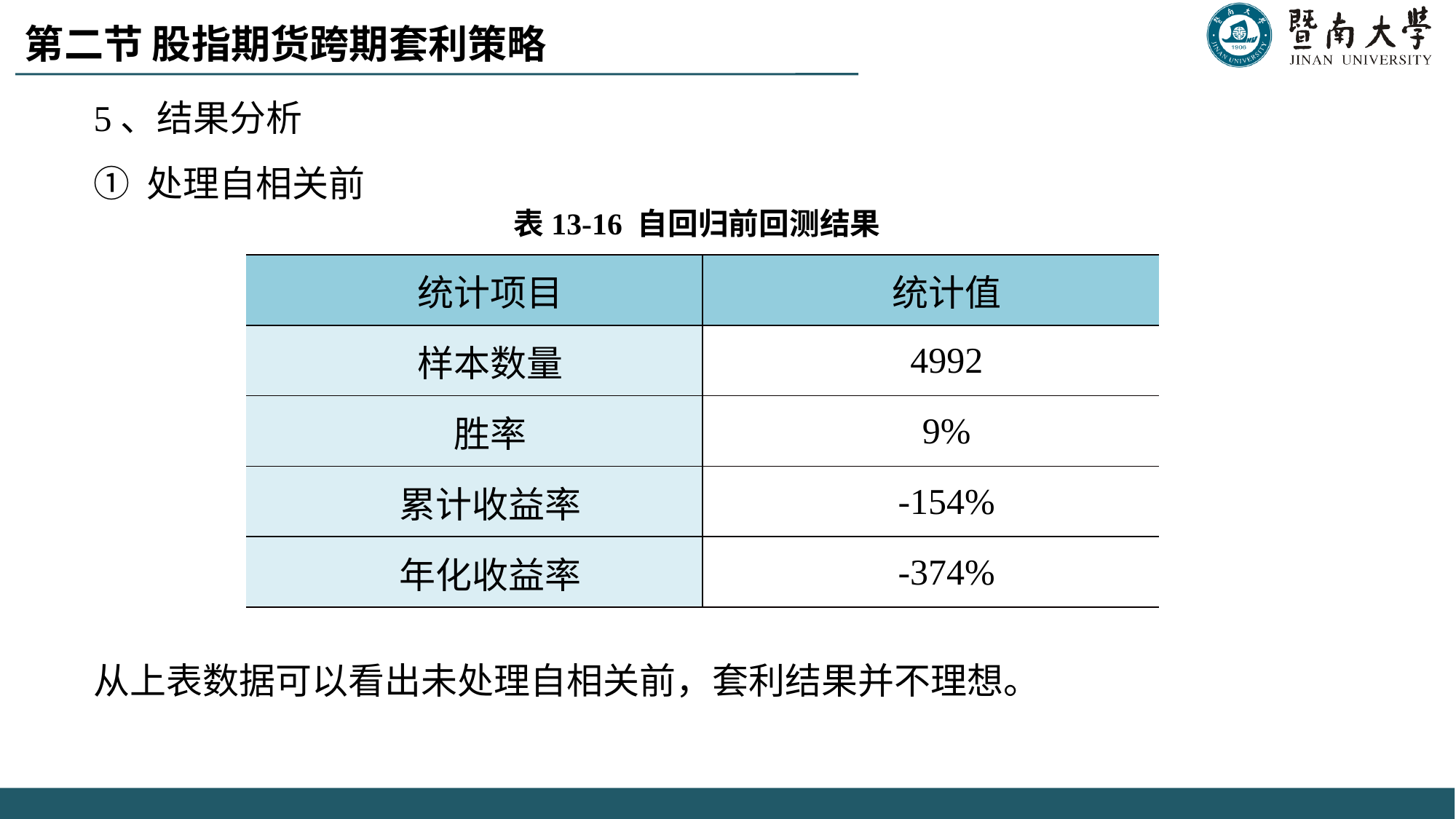

第二节 股指期货跨期套利策略
5、结果分析
① 处理自相关前

从上表数据可以看出未处理自相关前，套利结果并不理想。

表13-16 自回归前回测结果
| 统计项目 | 统计值 |
| --- | --- |
| 样本数量 | 4992 |
| 胜率 | 9% |
| 累计收益率 | -154% |
| 年化收益率 | -374% |